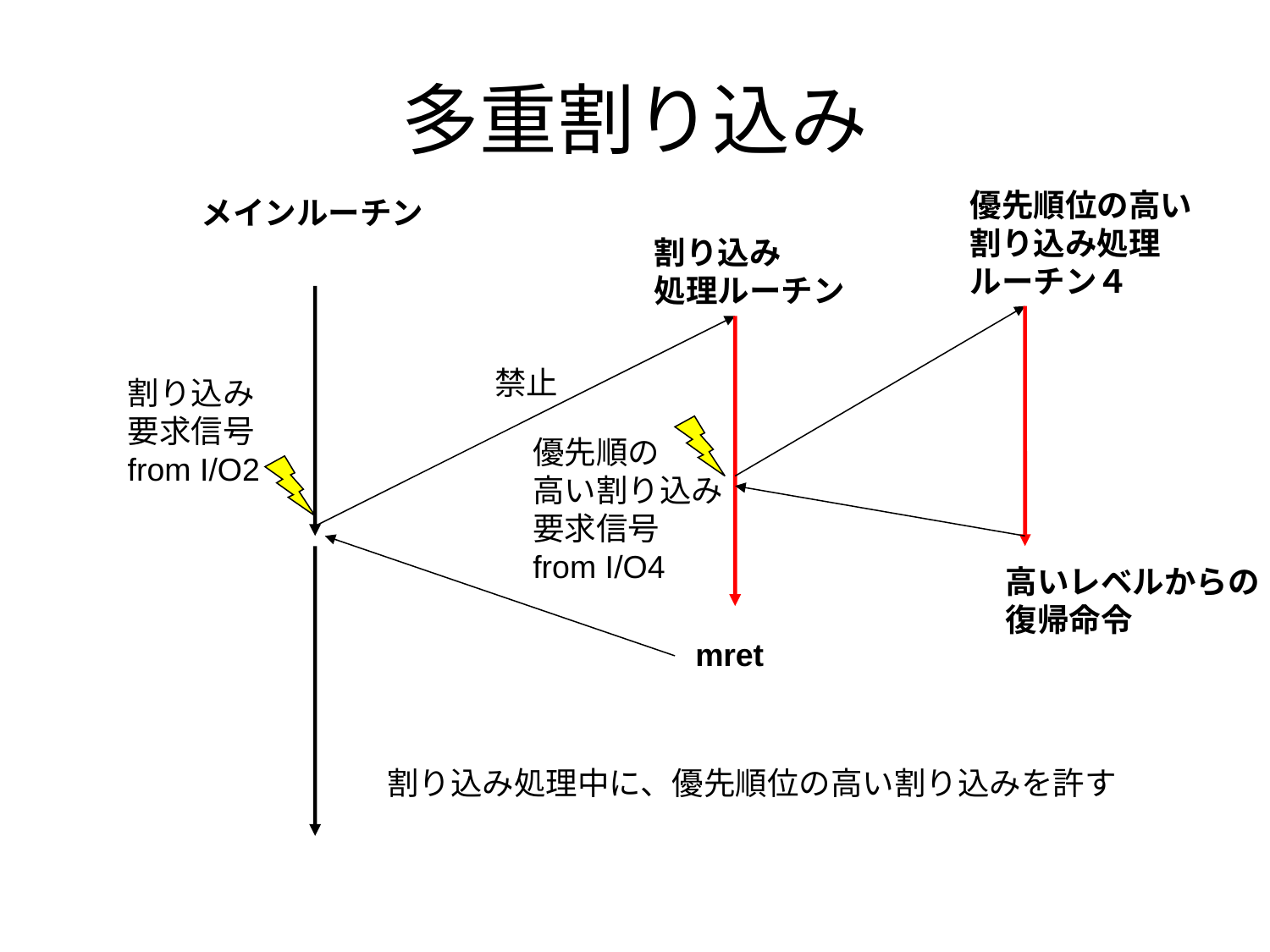

# 多重割り込み
優先順位の高い
割り込み処理
ルーチン４
メインルーチン
割り込み
処理ルーチン

禁止
割り込み
要求信号
from I/O2

優先順の
高い割り込み
要求信号
from I/O4

高いレベルからの
復帰命令
mret
割り込み処理中に、優先順位の高い割り込みを許す